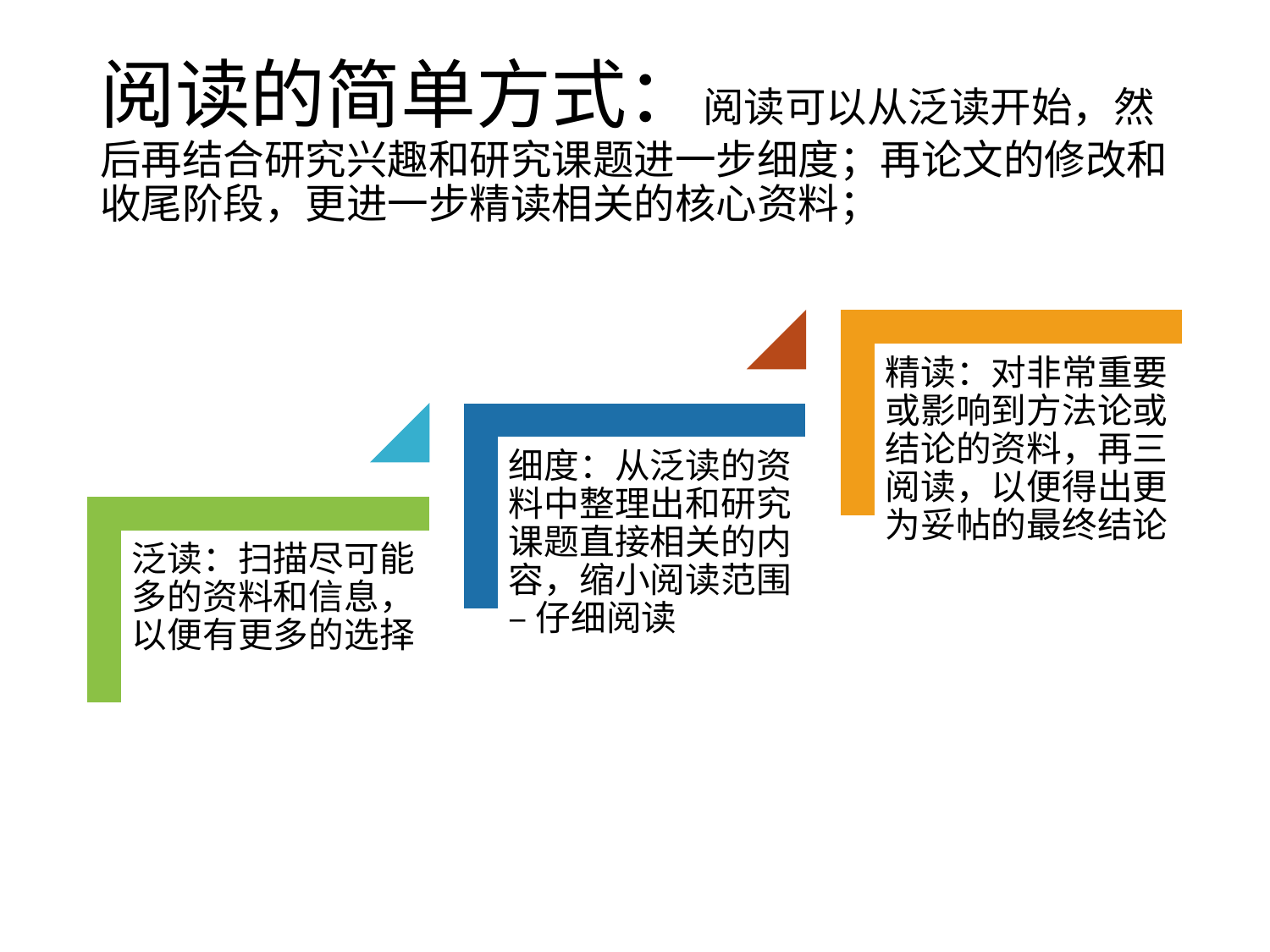

# 阅读的简单方式：阅读可以从泛读开始，然后再结合研究兴趣和研究课题进一步细度；再论文的修改和收尾阶段，更进一步精读相关的核心资料；
泛读：扫描尽可能多的资料和信息，以便有更多的选择
细度：从泛读的资料中整理出和研究课题直接相关的内容，缩小阅读范围 – 仔细阅读
精读：对非常重要或影响到方法论或结论的资料，再三阅读，以便得出更为妥帖的最终结论